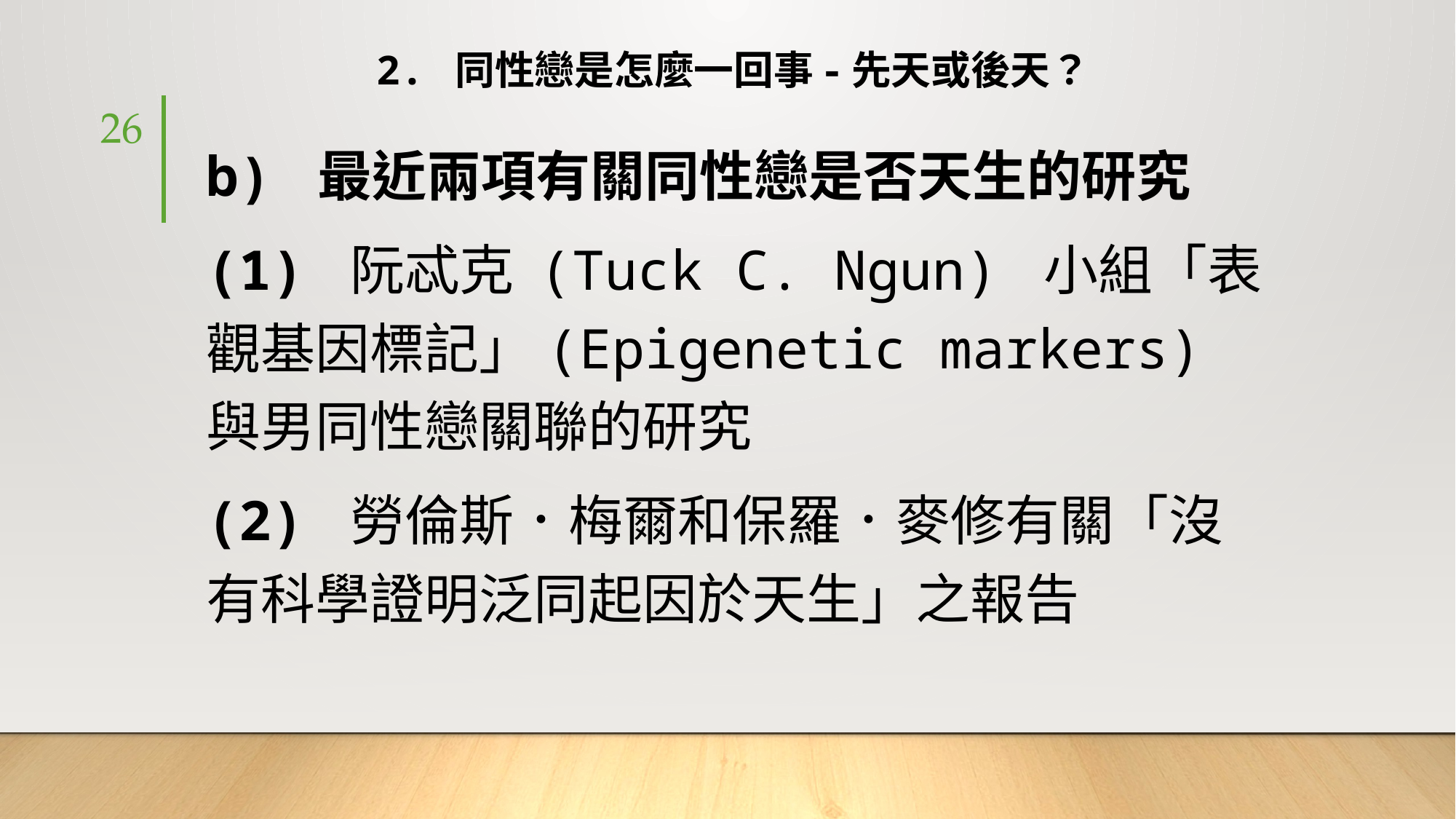

# 2. 同性戀是怎麼一回事-先天或後天？
26
b) 最近兩項有關同性戀是否天生的研究
(1) 阮忒克 (Tuck C. Ngun) 小組「表觀基因標記」(Epigenetic markers) 與男同性戀關聯的研究
(2) 勞倫斯．梅爾和保羅．麥修有關「沒有科學證明泛同起因於天生」之報告